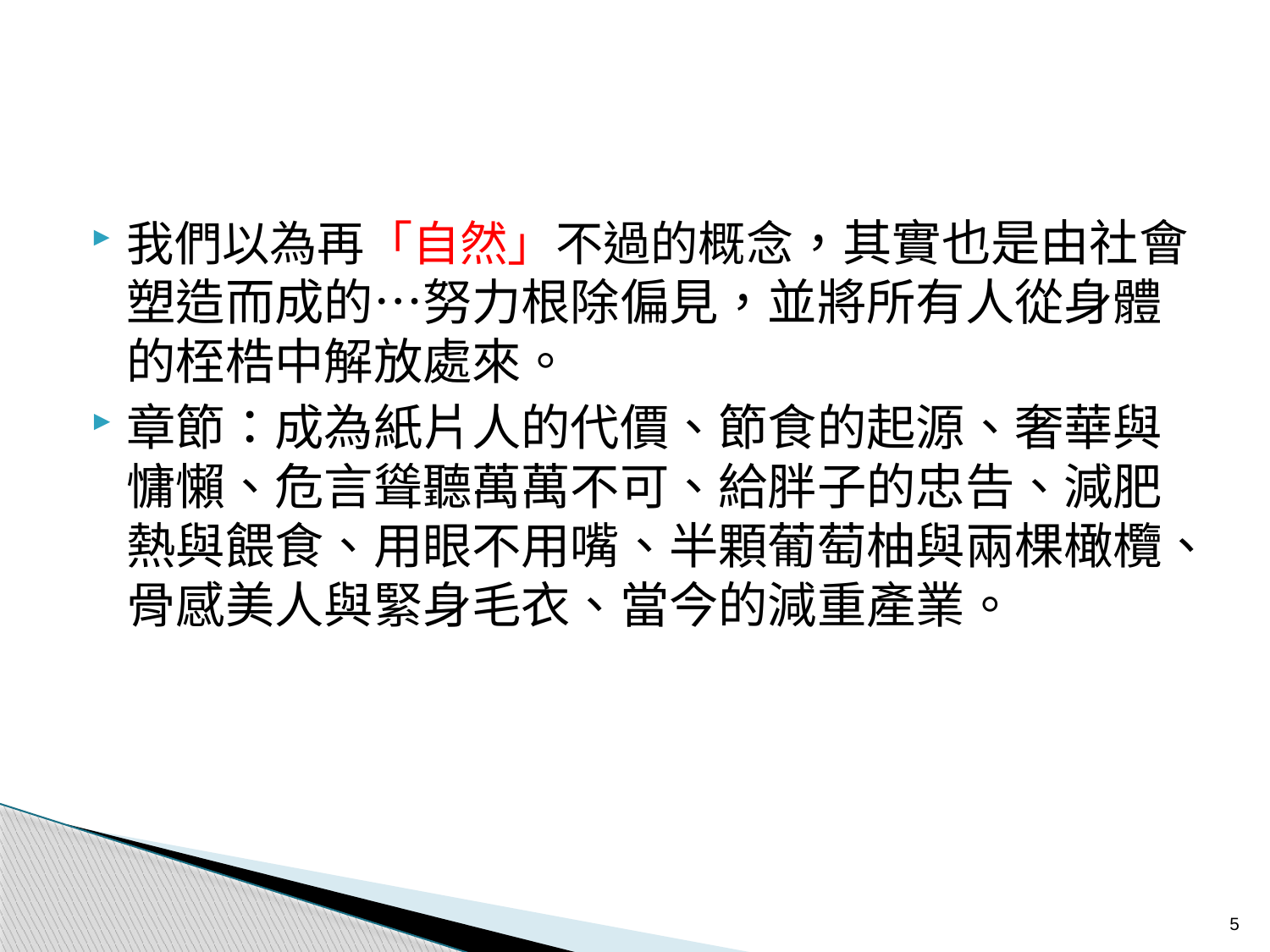

#
我們以為再「自然」不過的概念，其實也是由社會塑造而成的…努力根除偏見，並將所有人從身體的桎梏中解放處來。
章節：成為紙片人的代價、節食的起源、奢華與慵懶、危言聳聽萬萬不可、給胖子的忠告、減肥熱與餵食、用眼不用嘴、半顆葡萄柚與兩棵橄欖、骨感美人與緊身毛衣、當今的減重產業。
5